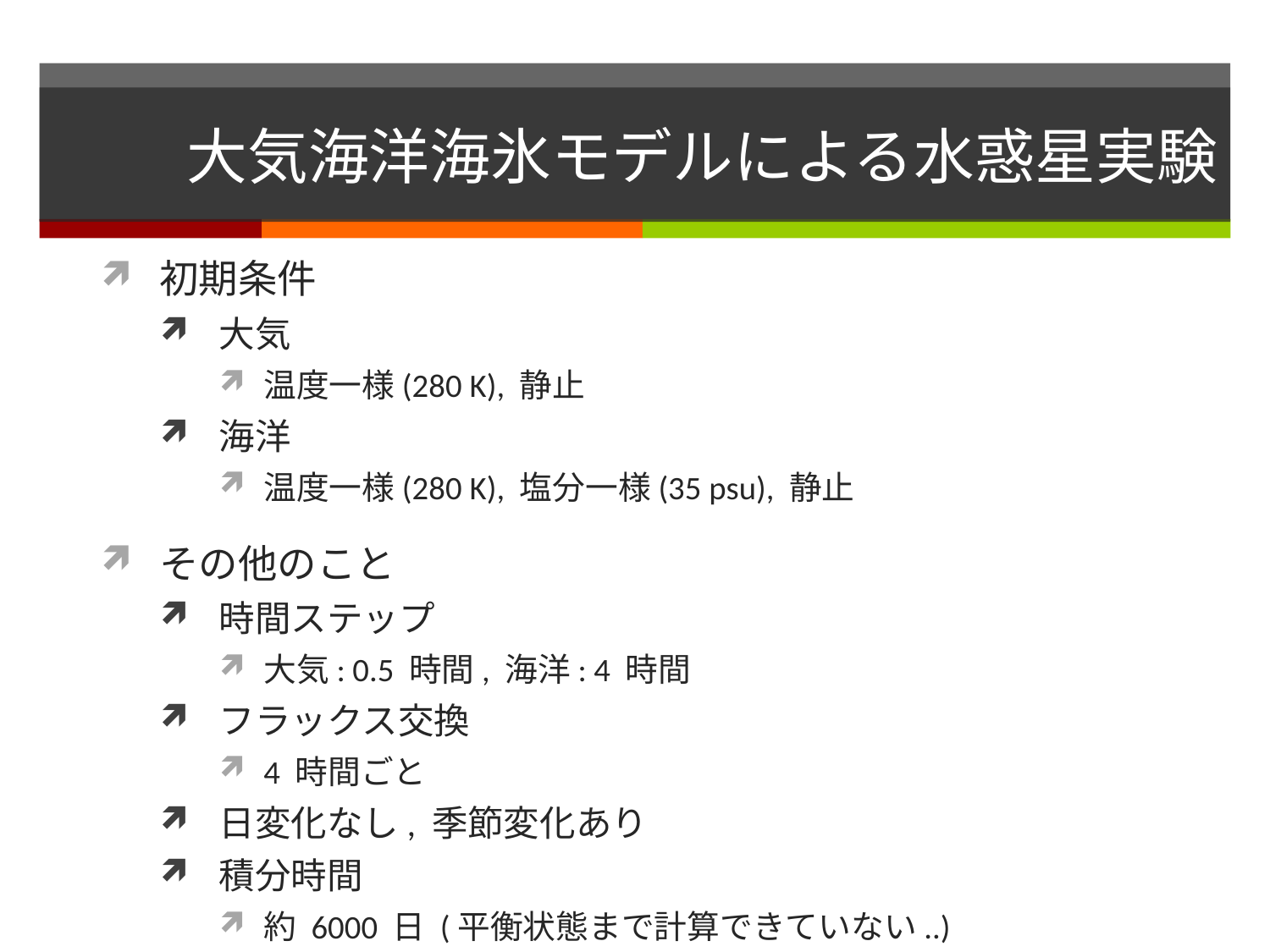

# 大気海洋海氷モデルによる水惑星実験
初期条件
大気
温度一様(280 K), 静止
海洋
温度一様(280 K), 塩分一様(35 psu), 静止
その他のこと
時間ステップ
大気: 0.5 時間, 海洋: 4 時間
フラックス交換
4 時間ごと
日変化なし, 季節変化あり
積分時間
約 6000 日 (平衡状態まで計算できていない..)